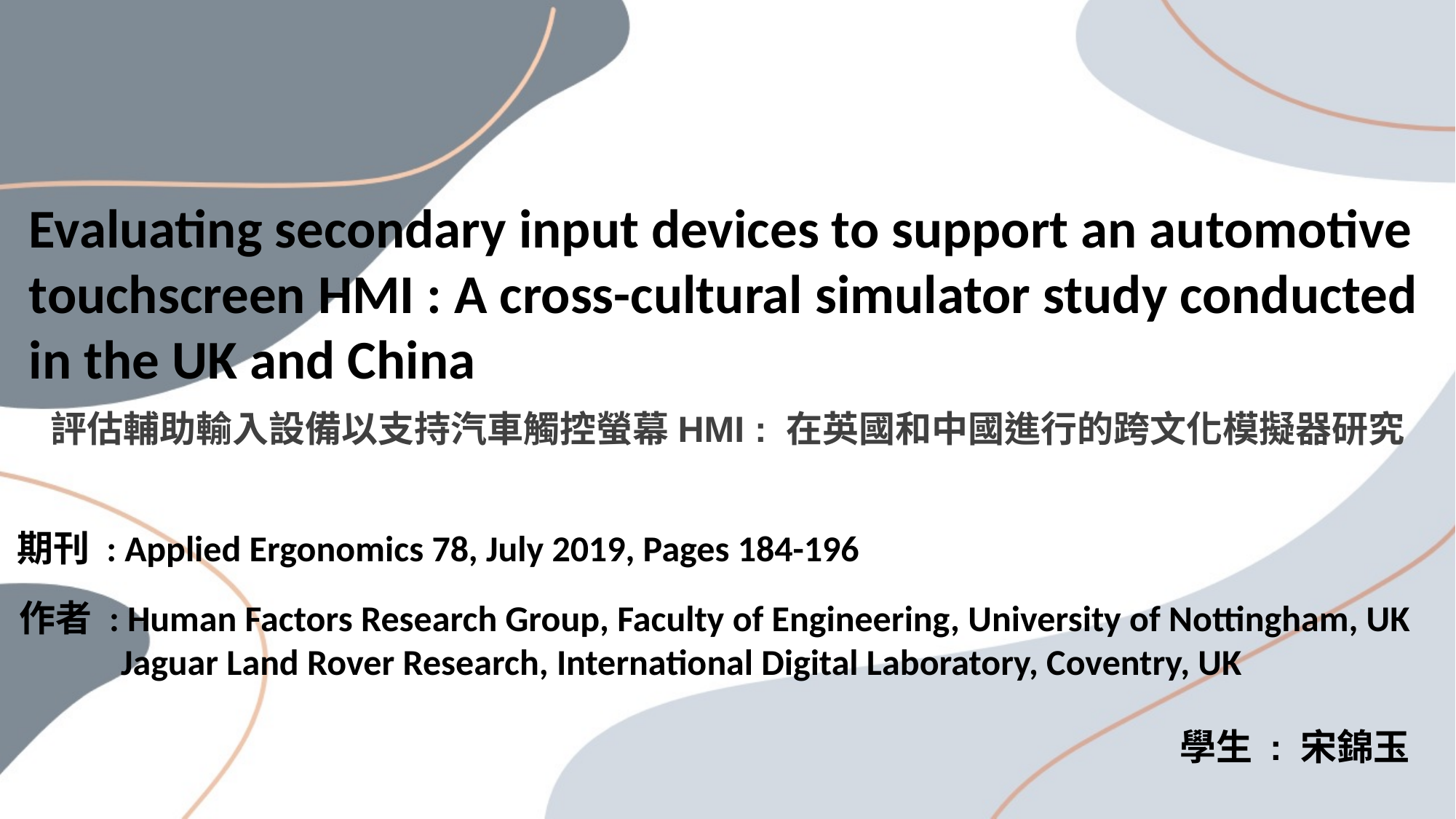

Evaluating secondary input devices to support an automotive touchscreen HMI : A cross-cultural simulator study conducted in the UK and China
評估輔助輸入設備以支持汽車觸控螢幕HMI : 在英國和中國進行的跨文化模擬器研究
期刊 : Applied Ergonomics 78, July 2019, Pages 184-196
作者 : Human Factors Research Group, Faculty of Engineering, University of Nottingham, UK
  Jaguar Land Rover Research, International Digital Laboratory, Coventry, UK
學生 : 宋錦玉